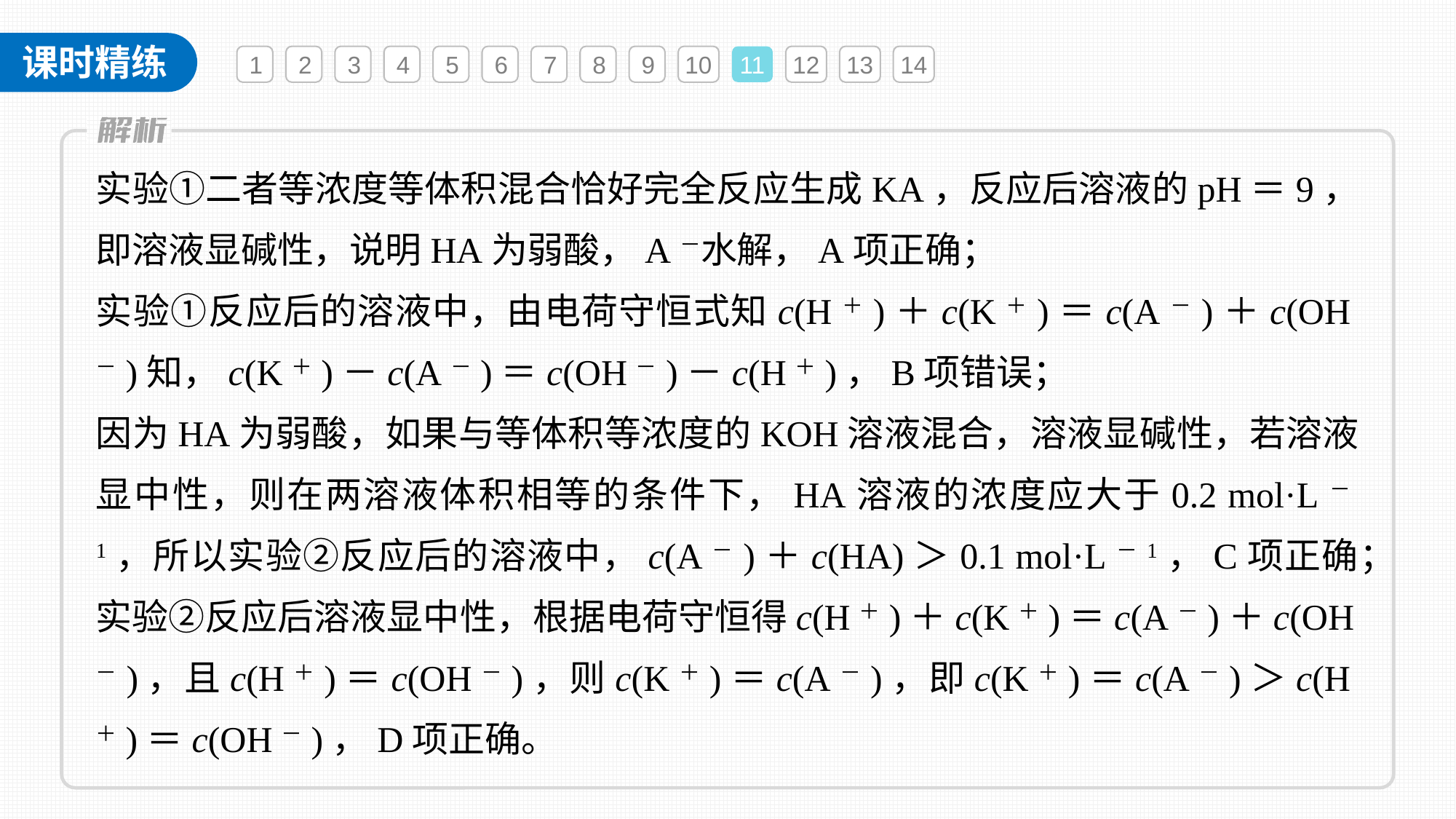

1
2
3
4
5
6
7
8
9
10
11
12
13
14

实验①二者等浓度等体积混合恰好完全反应生成KA，反应后溶液的pH＝9，即溶液显碱性，说明HA为弱酸，A－水解，A项正确；
实验①反应后的溶液中，由电荷守恒式知c(H＋)＋c(K＋)＝c(A－)＋c(OH－)知，c(K＋)－c(A－)＝c(OH－)－c(H＋)，B项错误；
因为HA为弱酸，如果与等体积等浓度的KOH溶液混合，溶液显碱性，若溶液显中性，则在两溶液体积相等的条件下，HA溶液的浓度应大于0.2 mol·L－1，所以实验②反应后的溶液中，c(A－)＋c(HA)＞0.1 mol·L－1，C项正确；
实验②反应后溶液显中性，根据电荷守恒得c(H＋)＋c(K＋)＝c(A－)＋c(OH－)，且c(H＋)＝c(OH－)，则c(K＋)＝c(A－)，即c(K＋)＝c(A－)＞c(H＋)＝c(OH－)，D项正确。